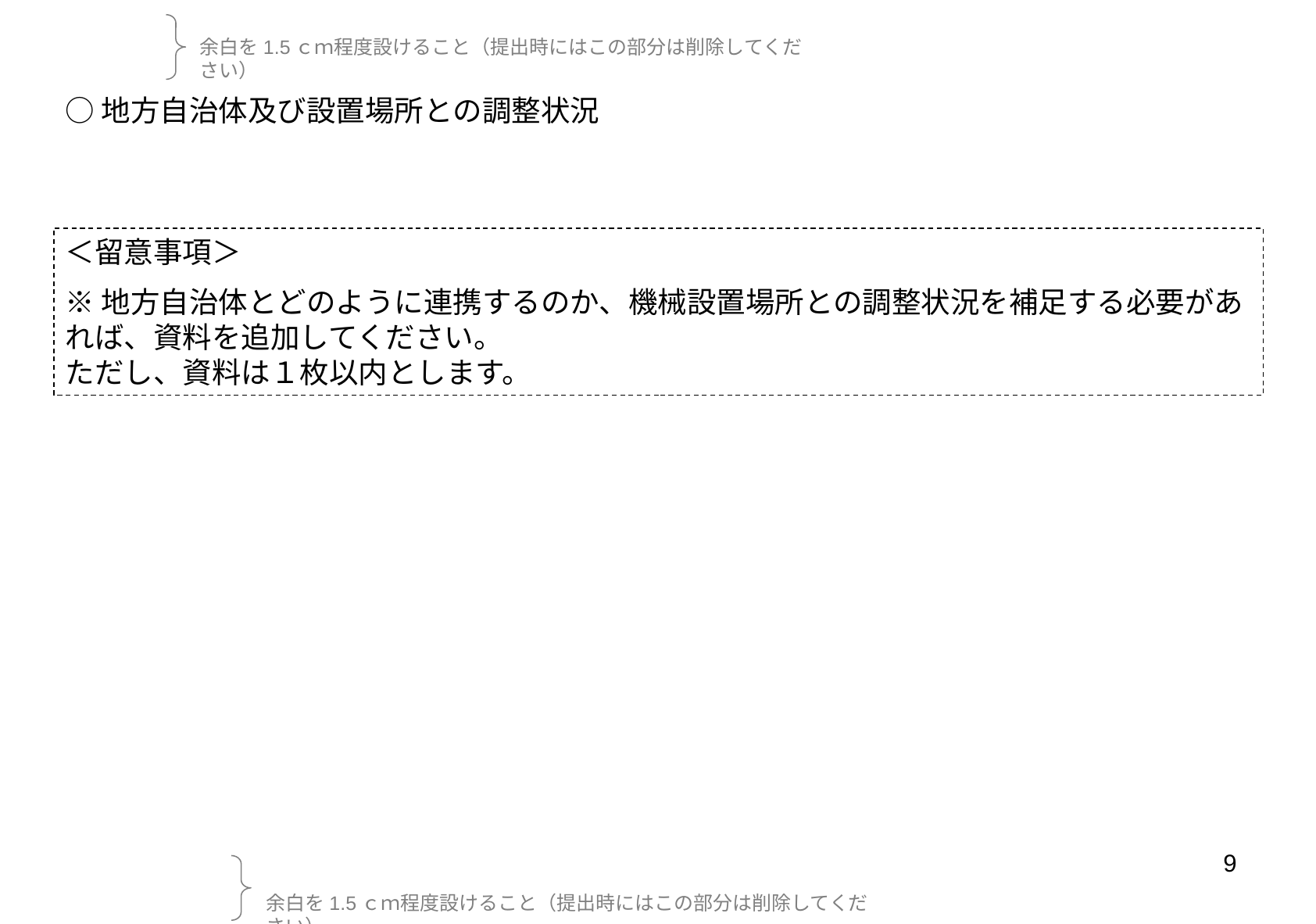

余白を1.5ｃｍ程度設けること（提出時にはこの部分は削除してください）
○地方自治体及び設置場所との調整状況
＜留意事項＞
※地方自治体とどのように連携するのか、機械設置場所との調整状況を補足する必要があれば、資料を追加してください。
ただし、資料は１枚以内とします。
9

余白を1.5ｃｍ程度設けること（提出時にはこの部分は削除してください）